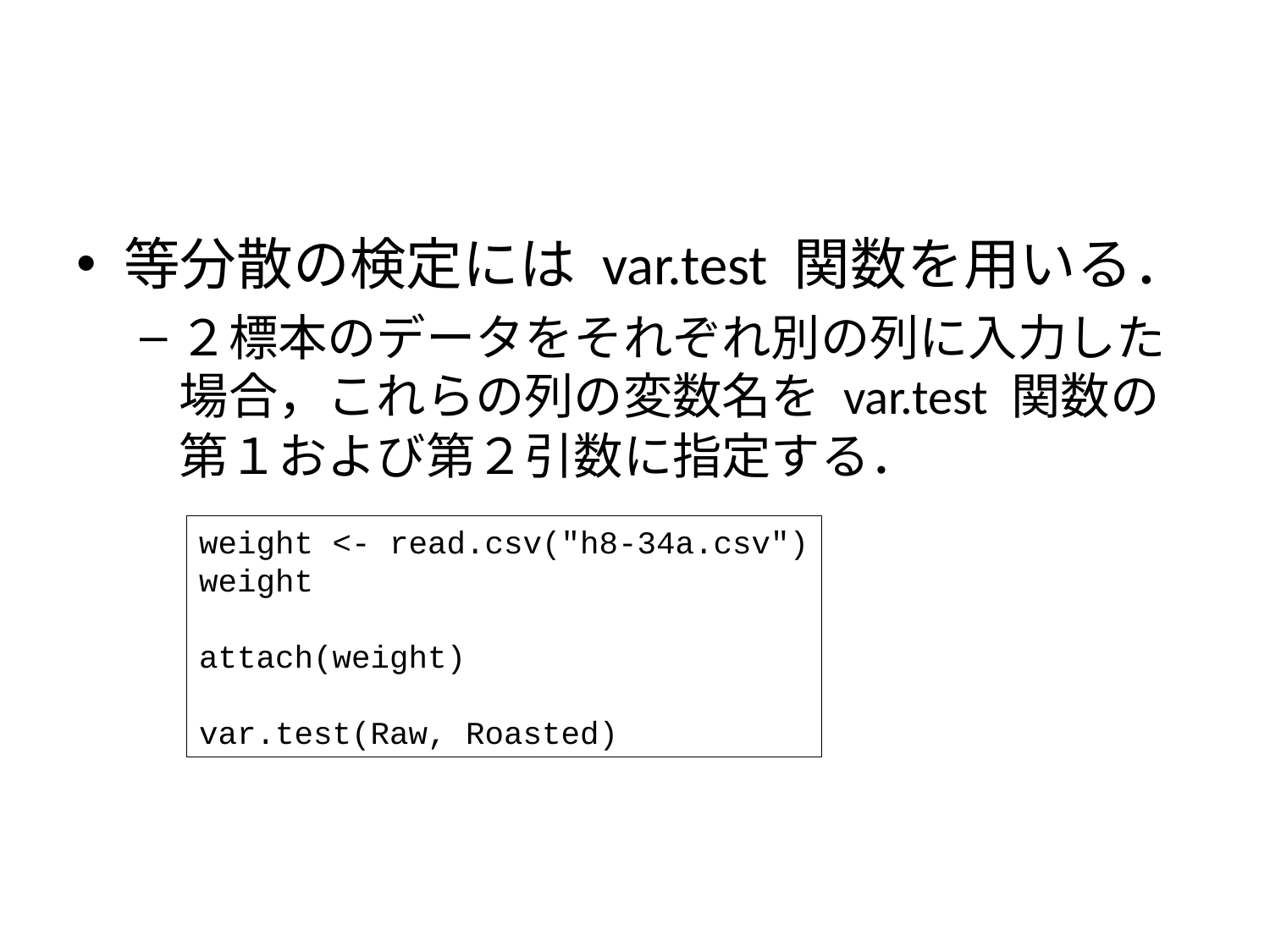

#
等分散の検定には var.test 関数を用いる．
２標本のデータをそれぞれ別の列に入力した場合，これらの列の変数名を var.test 関数の第１および第２引数に指定する．
weight <- read.csv("h8-34a.csv")
weight

attach(weight)

var.test(Raw, Roasted)